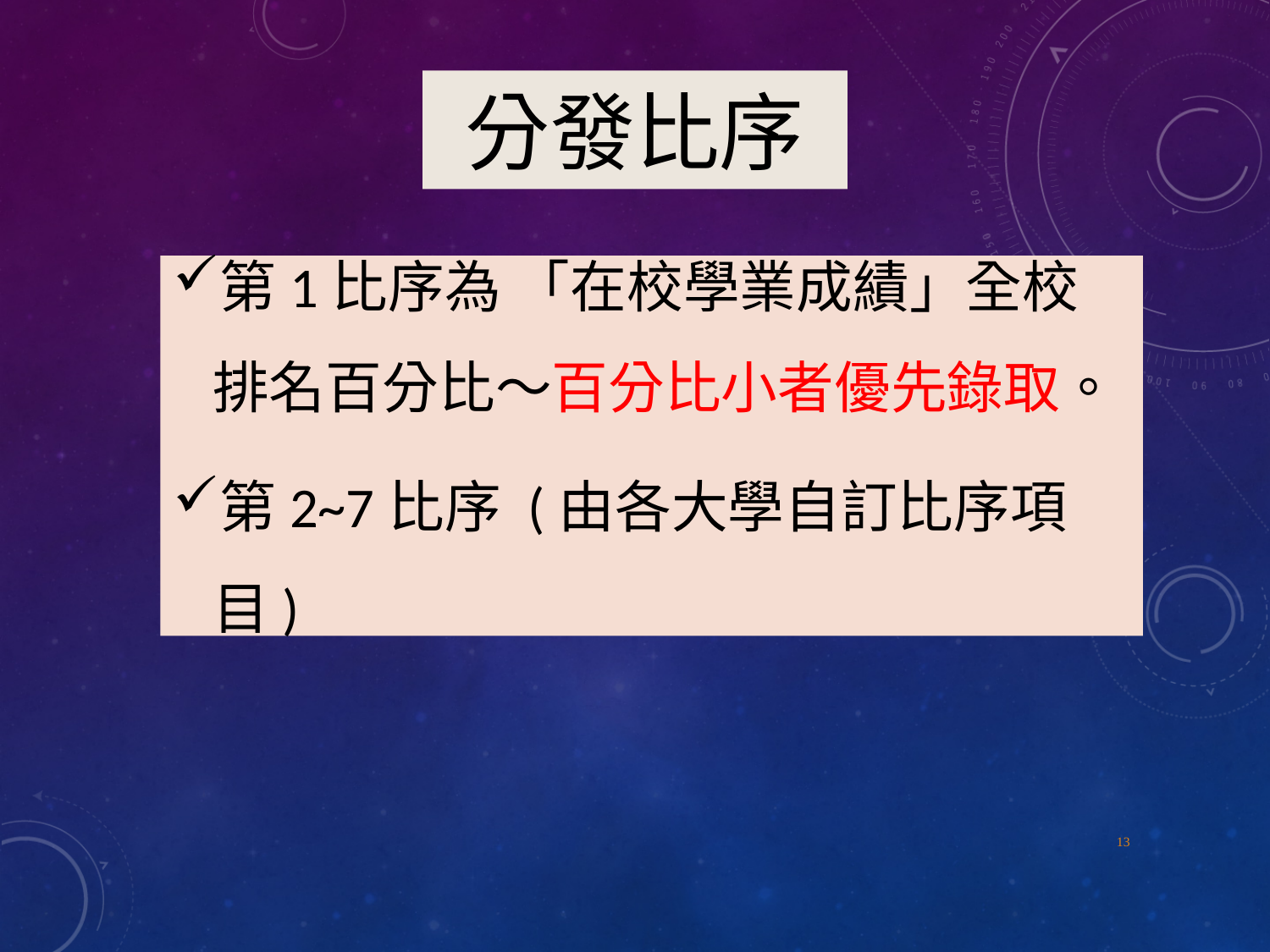

分發比序

第1比序為 「在校學業成績」全校排名百分比～百分比小者優先錄取。
第2~7比序 (由各大學自訂比序項目)

13